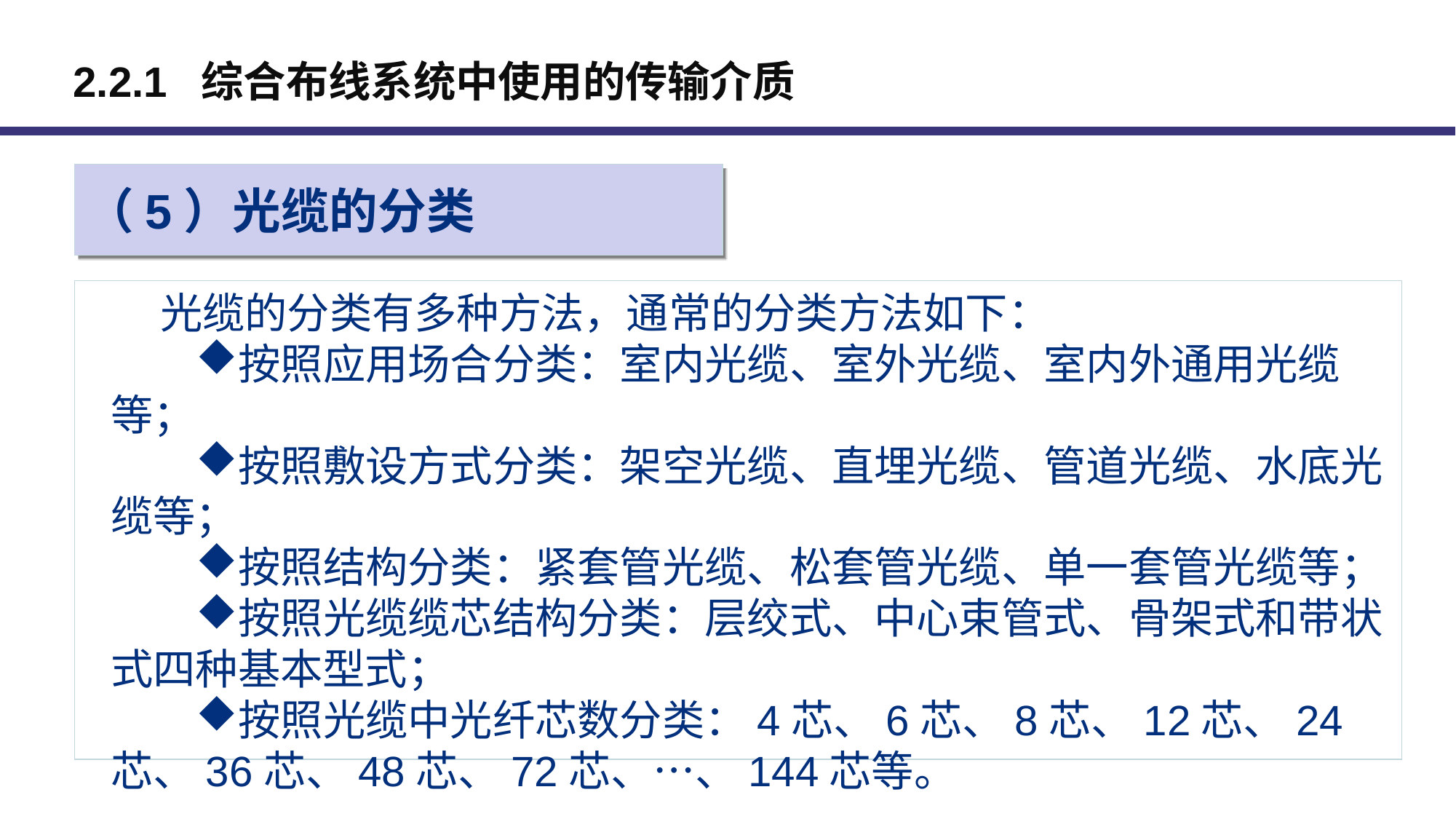

# 2.2.1  综合布线系统中使用的传输介质
（5）光缆的分类
光缆的分类有多种方法，通常的分类方法如下：
按照应用场合分类：室内光缆、室外光缆、室内外通用光缆等；
按照敷设方式分类：架空光缆、直埋光缆、管道光缆、水底光缆等；
按照结构分类：紧套管光缆、松套管光缆、单一套管光缆等；
按照光缆缆芯结构分类：层绞式、中心束管式、骨架式和带状式四种基本型式；
按照光缆中光纤芯数分类：4芯、6芯、8芯、12芯、24芯、36芯、48芯、72芯、…、144芯等。